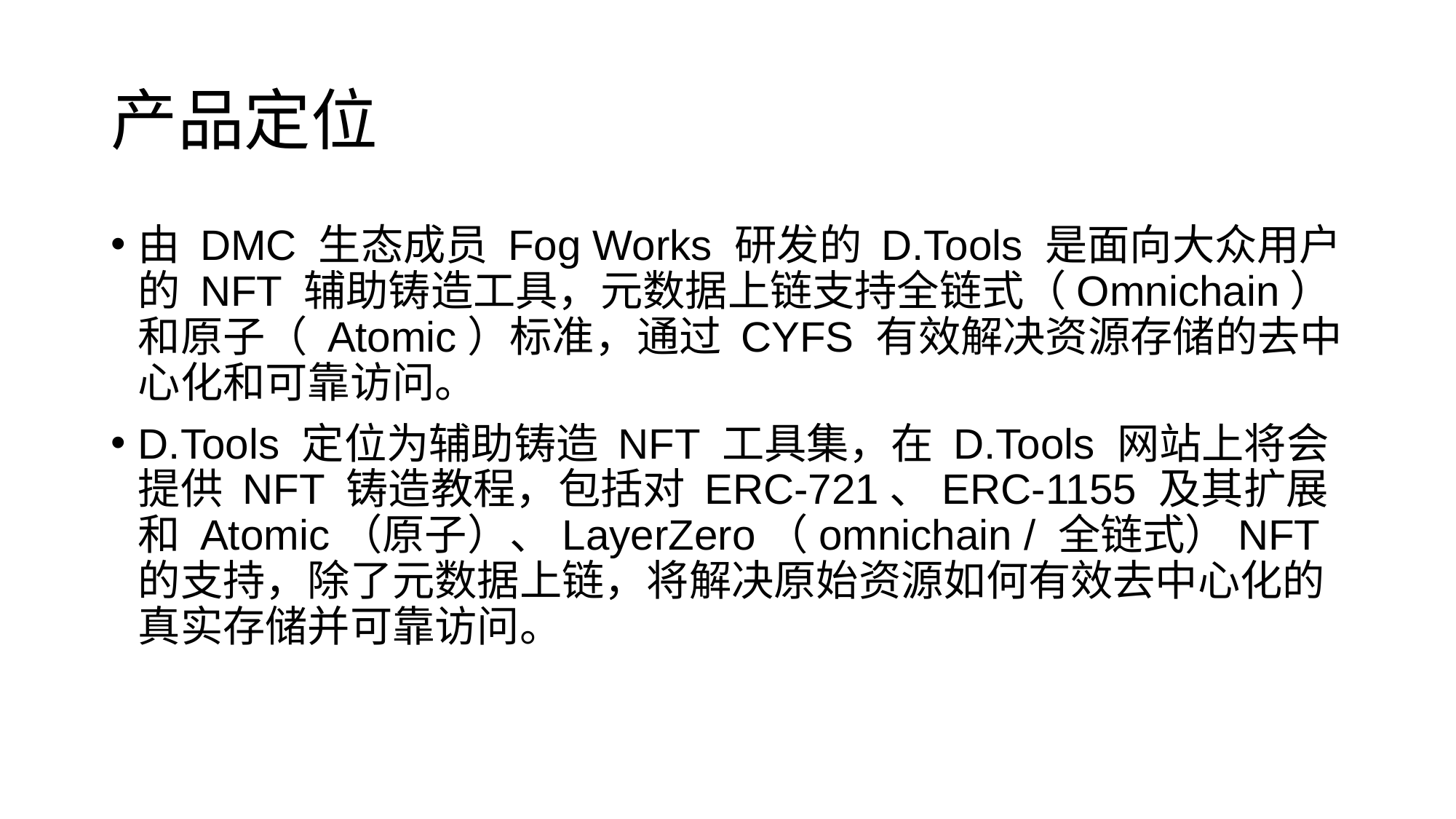

# 产品定位
由 DMC 生态成员 Fog Works 研发的 D.Tools 是面向大众用户的 NFT 辅助铸造工具，元数据上链支持全链式（Omnichain）和原子（ Atomic）标准，通过 CYFS 有效解决资源存储的去中心化和可靠访问。
D.Tools 定位为辅助铸造 NFT 工具集，在 D.Tools 网站上将会提供 NFT 铸造教程，包括对 ERC-721、ERC-1155 及其扩展和 Atomic（原子）、LayerZero（omnichain / 全链式）NFT 的支持，除了元数据上链，将解决原始资源如何有效去中心化的真实存储并可靠访问。